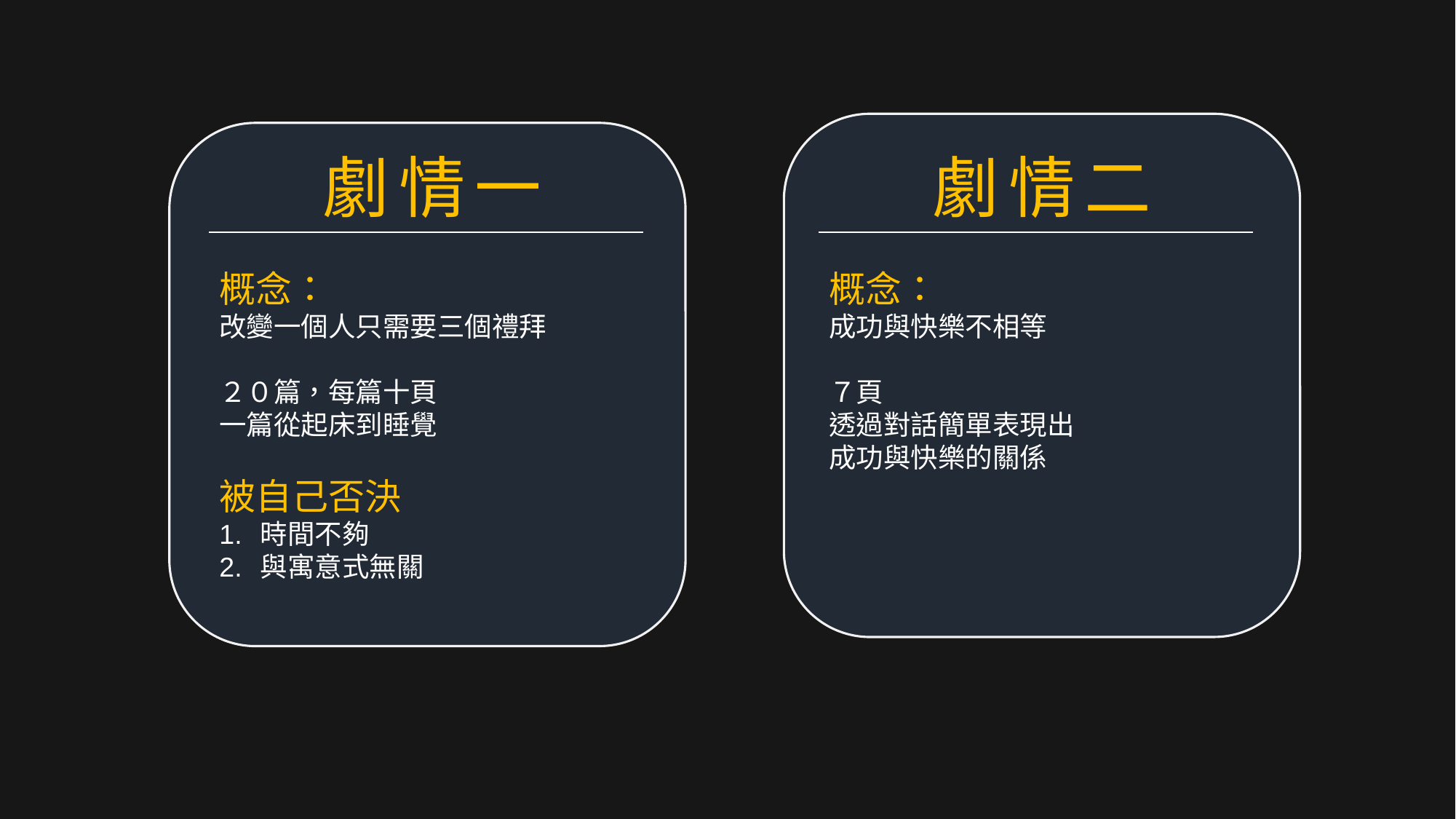

劇情一
劇情二
概念：
改變一個人只需要三個禮拜

２０篇，每篇十頁
一篇從起床到睡覺

被自己否決
時間不夠
與寓意式無關
概念：
成功與快樂不相等

７頁
透過對話簡單表現出
成功與快樂的關係